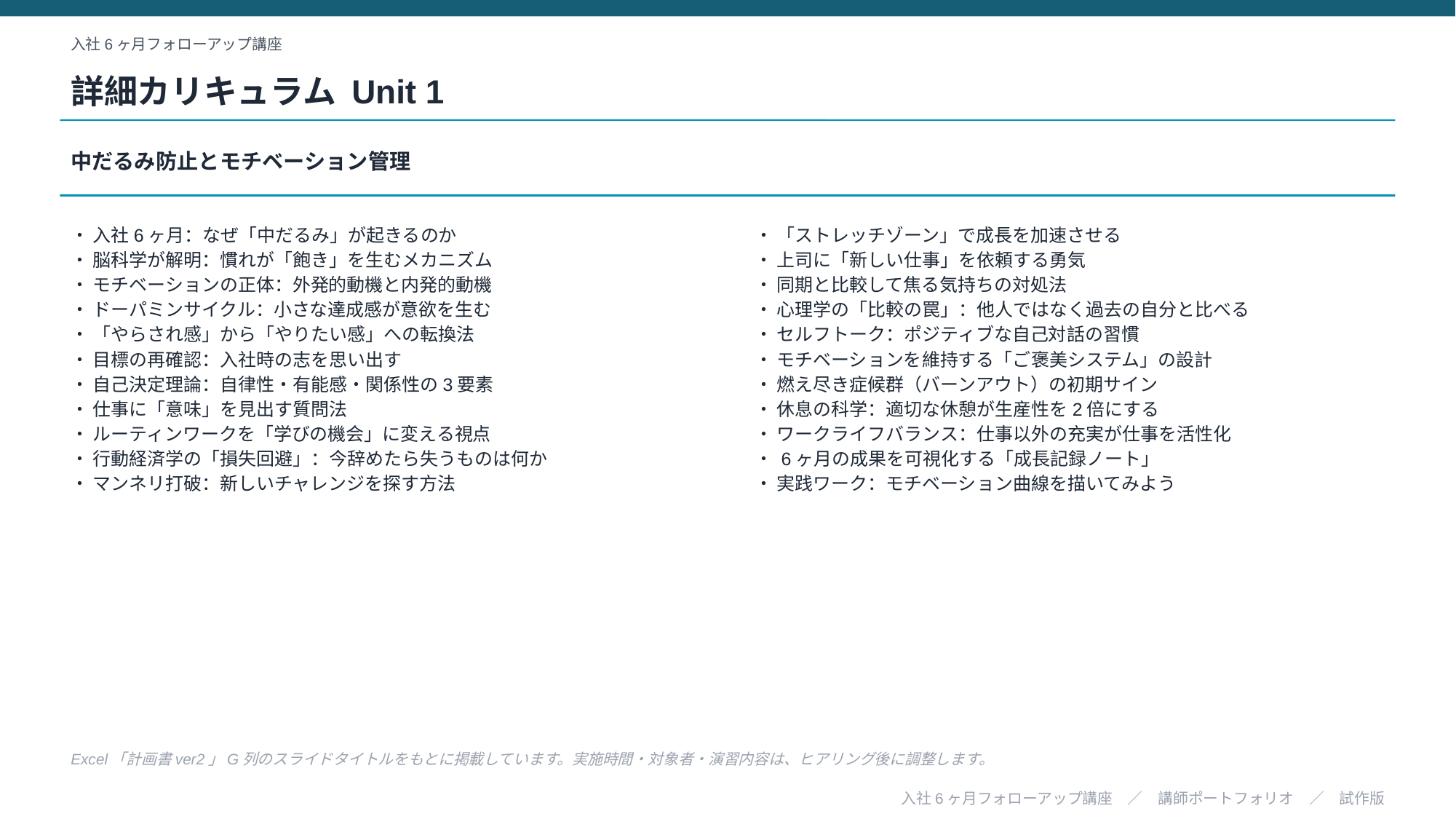

入社6ヶ月フォローアップ講座
詳細カリキュラム Unit 1

中だるみ防止とモチベーション管理

・ 入社6ヶ月：なぜ「中だるみ」が起きるのか
・ 脳科学が解明：慣れが「飽き」を生むメカニズム
・ モチベーションの正体：外発的動機と内発的動機
・ ドーパミンサイクル：小さな達成感が意欲を生む
・ 「やらされ感」から「やりたい感」への転換法
・ 目標の再確認：入社時の志を思い出す
・ 自己決定理論：自律性・有能感・関係性の3要素
・ 仕事に「意味」を見出す質問法
・ ルーティンワークを「学びの機会」に変える視点
・ 行動経済学の「損失回避」：今辞めたら失うものは何か
・ マンネリ打破：新しいチャレンジを探す方法
・ 「ストレッチゾーン」で成長を加速させる
・ 上司に「新しい仕事」を依頼する勇気
・ 同期と比較して焦る気持ちの対処法
・ 心理学の「比較の罠」：他人ではなく過去の自分と比べる
・ セルフトーク：ポジティブな自己対話の習慣
・ モチベーションを維持する「ご褒美システム」の設計
・ 燃え尽き症候群（バーンアウト）の初期サイン
・ 休息の科学：適切な休憩が生産性を2倍にする
・ ワークライフバランス：仕事以外の充実が仕事を活性化
・ 6ヶ月の成果を可視化する「成長記録ノート」
・ 実践ワーク：モチベーション曲線を描いてみよう
Excel「計画書ver2」G列のスライドタイトルをもとに掲載しています。実施時間・対象者・演習内容は、ヒアリング後に調整します。
入社6ヶ月フォローアップ講座　／　講師ポートフォリオ　／　試作版